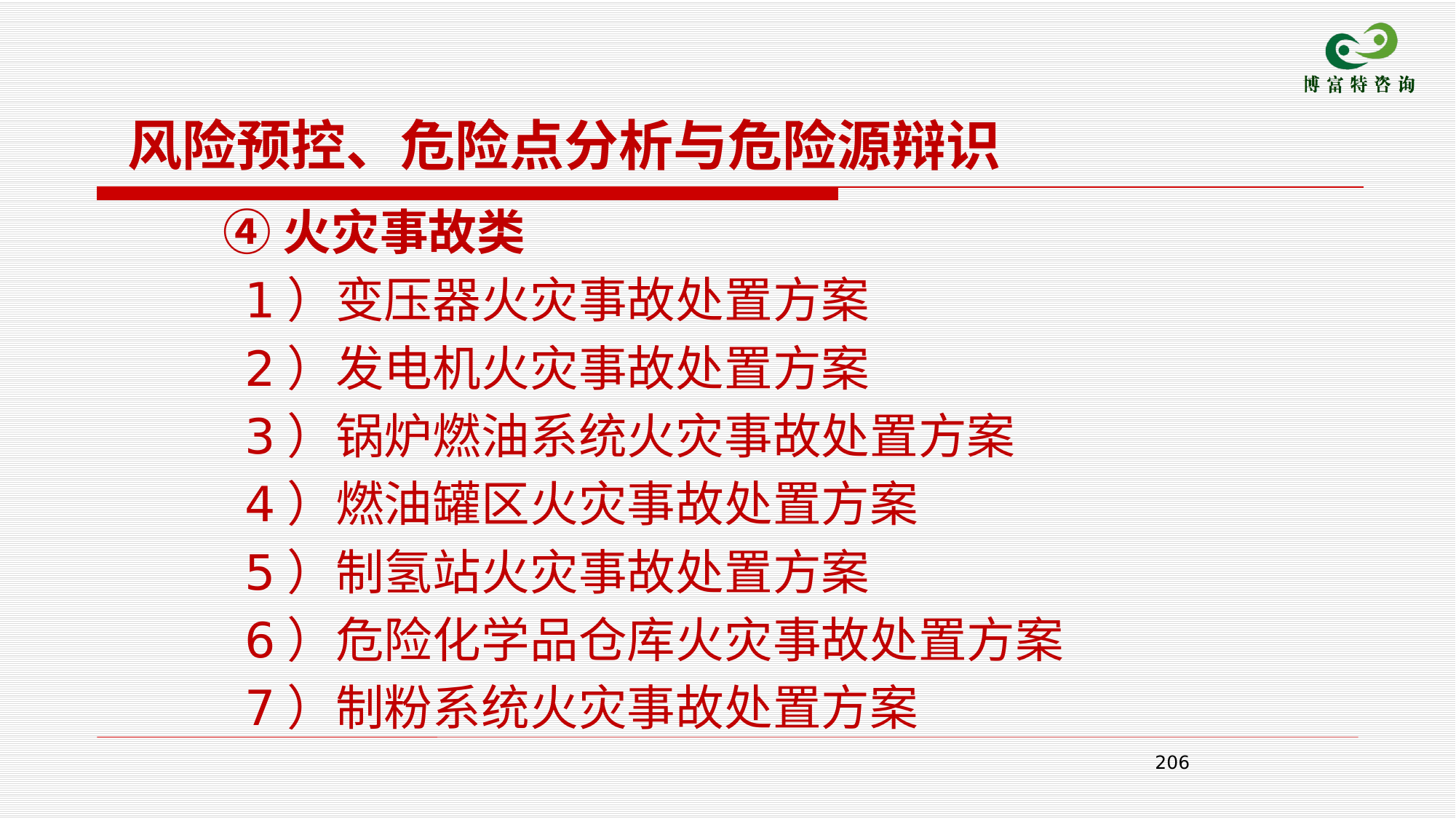

风险预控、危险点分析与危险源辩识
     ④火灾事故类
     1）变压器火灾事故处置方案
     2）发电机火灾事故处置方案
     3）锅炉燃油系统火灾事故处置方案
     4）燃油罐区火灾事故处置方案
     5）制氢站火灾事故处置方案
     6）危险化学品仓库火灾事故处置方案
     7）制粉系统火灾事故处置方案

206